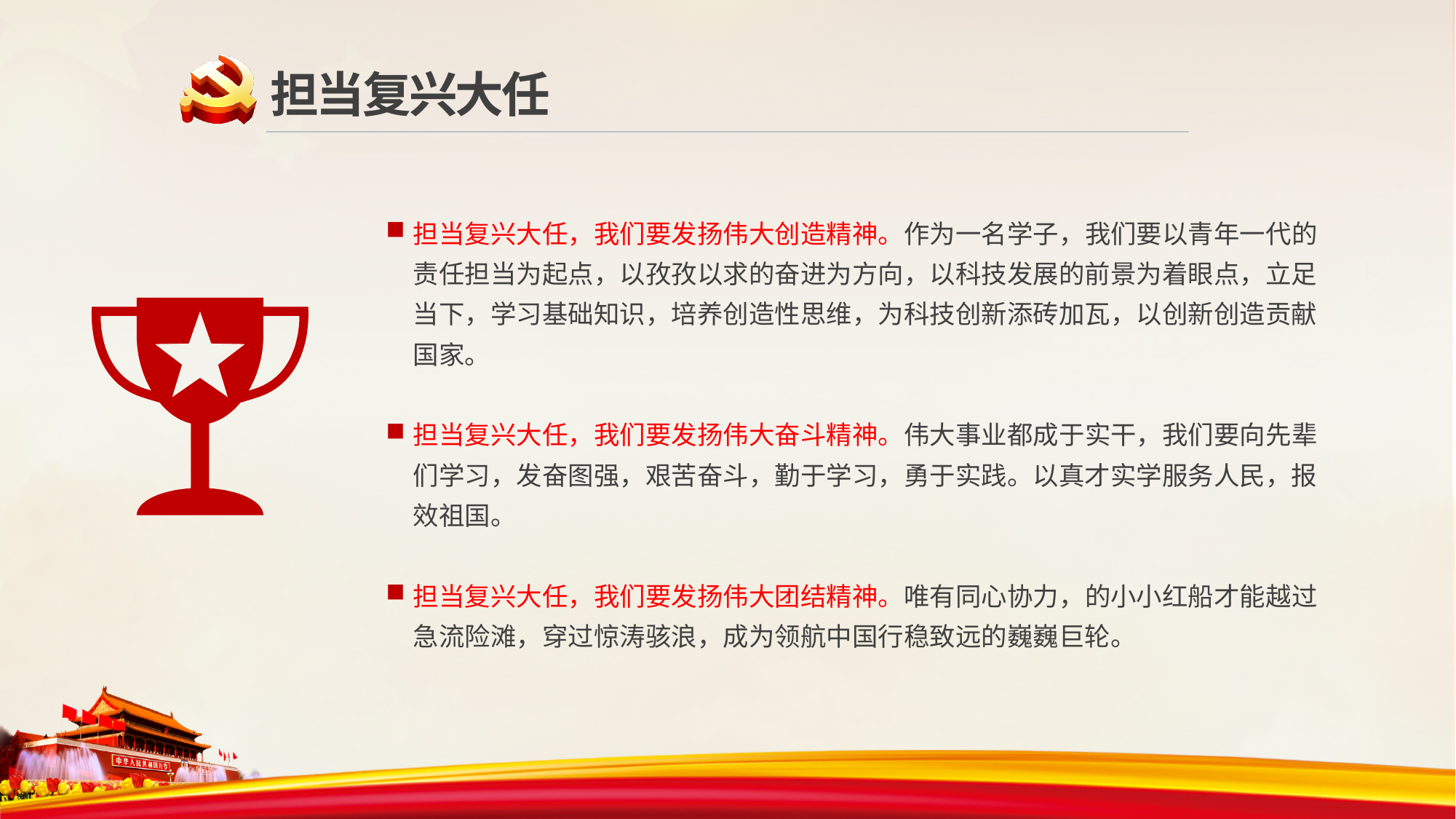

担当复兴大任
担当复兴大任，我们要发扬伟大创造精神。作为一名学子，我们要以青年一代的责任担当为起点，以孜孜以求的奋进为方向，以科技发展的前景为着眼点，立足当下，学习基础知识，培养创造性思维，为科技创新添砖加瓦，以创新创造贡献国家。

担当复兴大任，我们要发扬伟大奋斗精神。伟大事业都成于实干，我们要向先辈们学习，发奋图强，艰苦奋斗，勤于学习，勇于实践。以真才实学服务人民，报效祖国。

担当复兴大任，我们要发扬伟大团结精神。唯有同心协力，的小小红船才能越过急流险滩，穿过惊涛骇浪，成为领航中国行稳致远的巍巍巨轮。